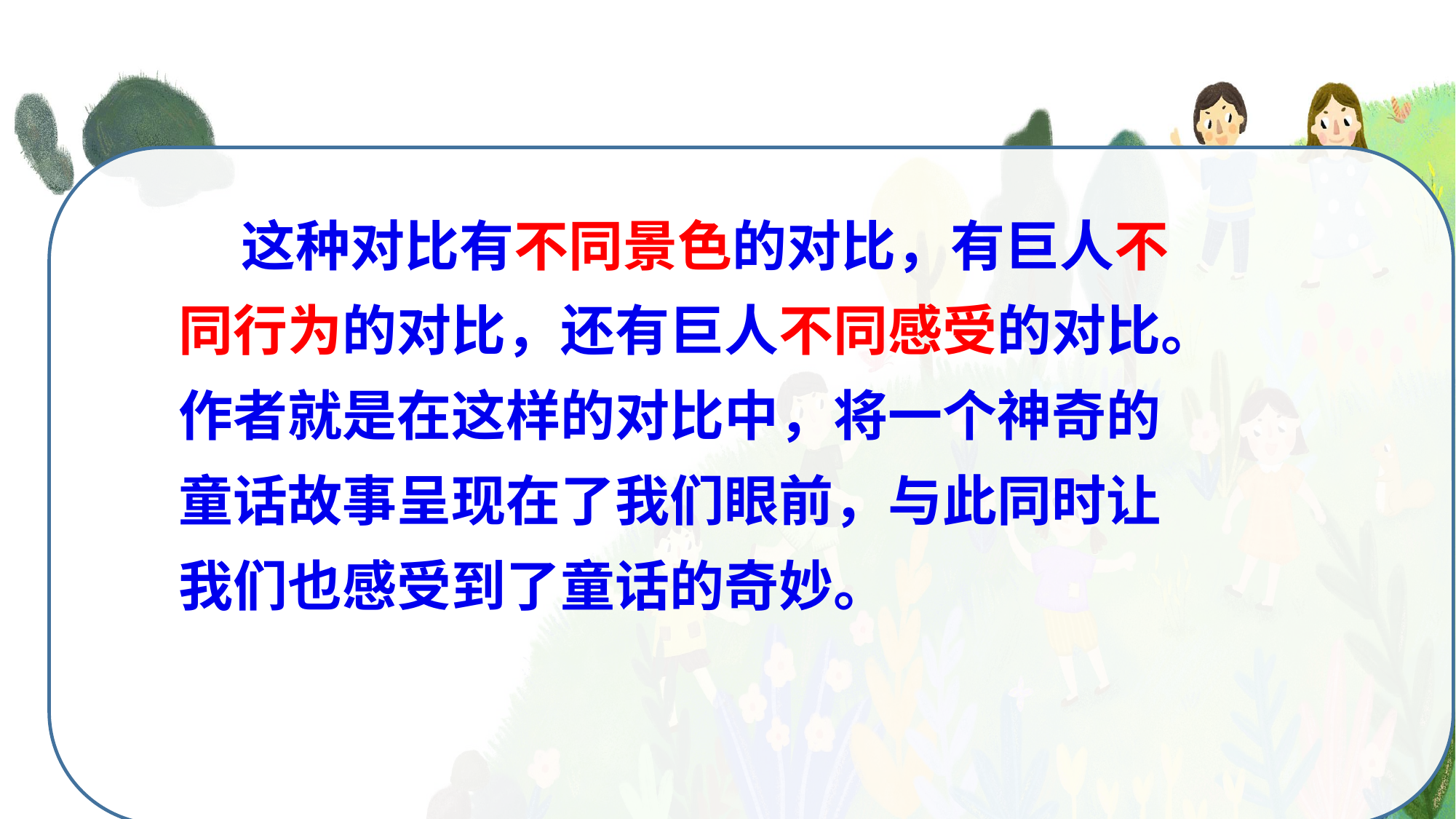

这种对比有不同景色的对比，有巨人不同行为的对比，还有巨人不同感受的对比。作者就是在这样的对比中，将一个神奇的童话故事呈现在了我们眼前，与此同时让我们也感受到了童话的奇妙。